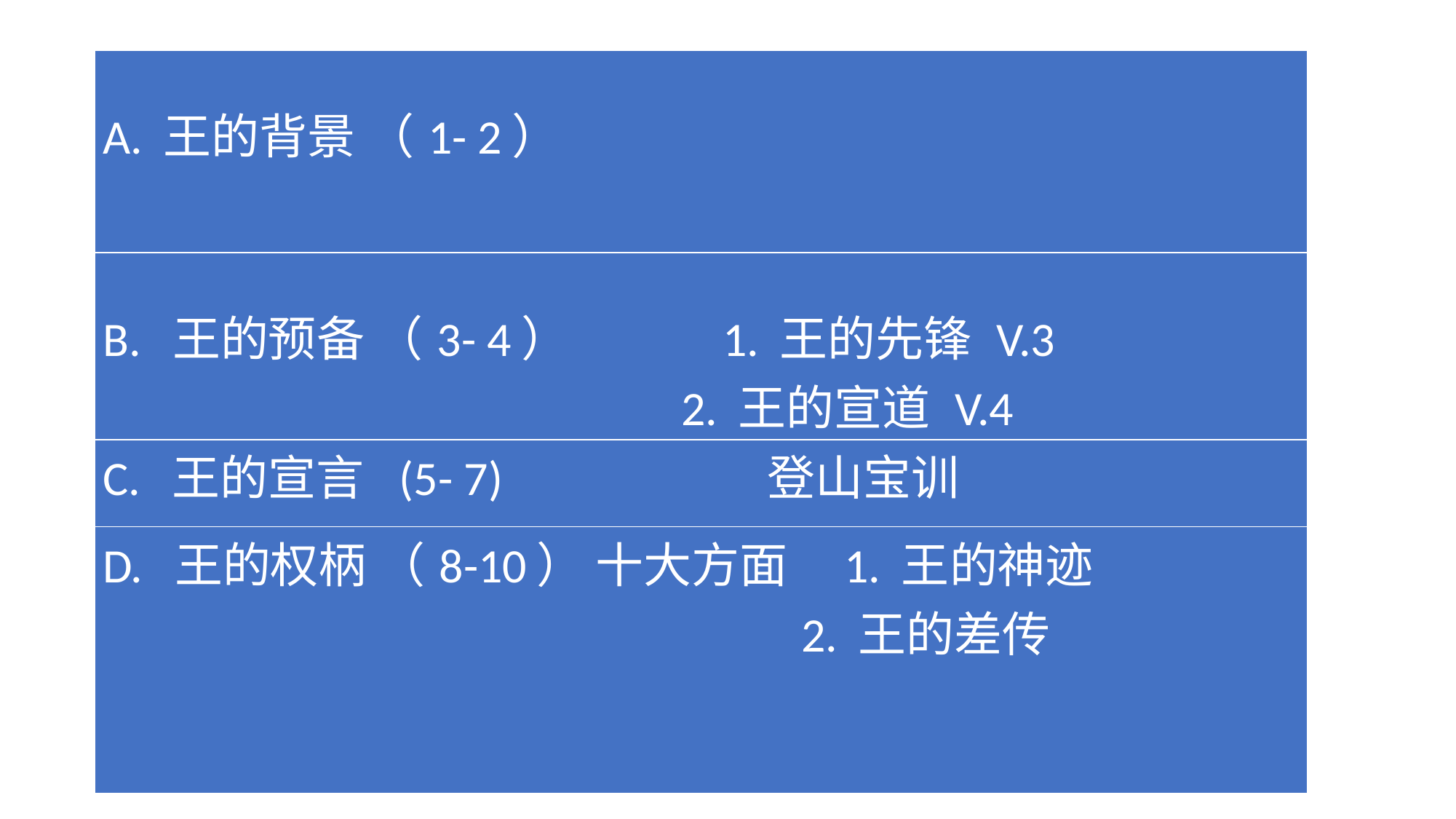

| A. 王的背景 （1- 2） |
| --- |
| B. 王的预备 （3- 4） 1. 王的先锋 V.3 2. 王的宣道 V.4 |
| C. 王的宣言 (5- 7) 登山宝训 |
| D. 王的权柄 （8-10） 十大方面 1. 王的神迹 2. 王的差传 |